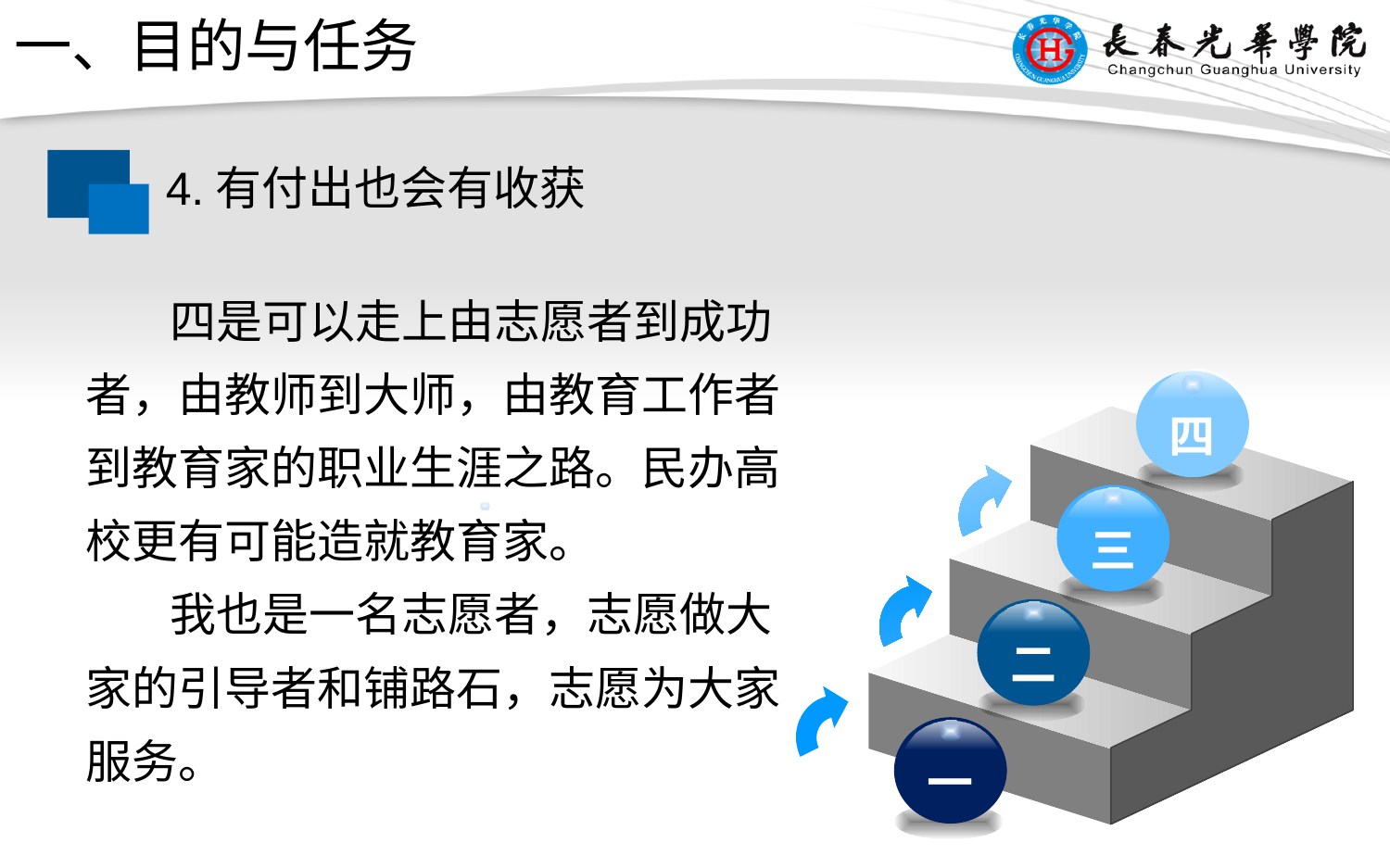

一、目的与任务

4.有付出也会有收获
       四是可以走上由志愿者到成功者，由教师到大师，由教育工作者到教育家的职业生涯之路。民办高校更有可能造就教育家。
       我也是一名志愿者，志愿做大家的引导者和铺路石，志愿为大家服务。

四

三

二

一